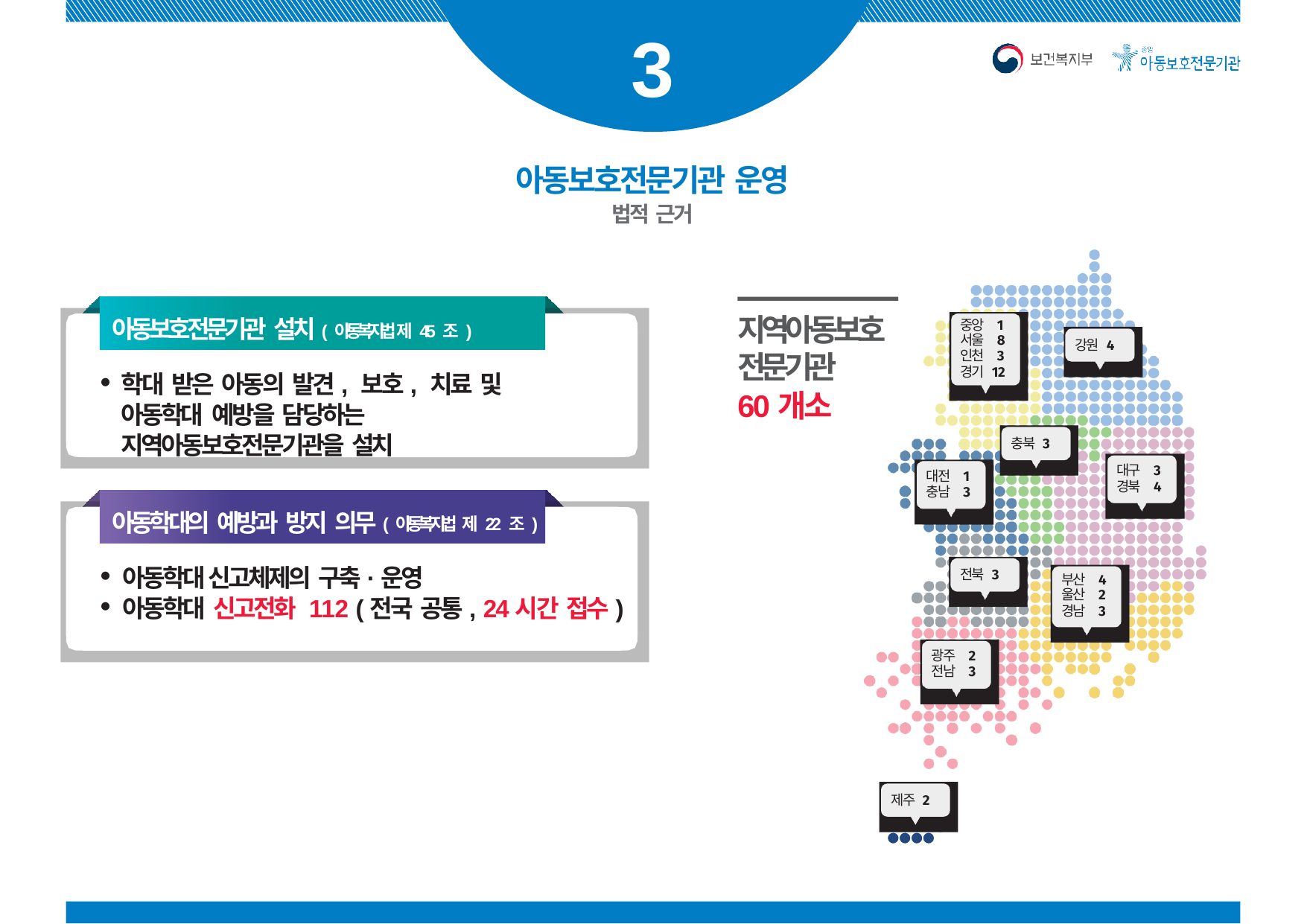

3

# 아동보호전문기관 운영
법적 근거

아동보호전문기관 설치(아동복지법 제45조)

지역아동보호  전문기관
60개소

중앙   1
서울   8
인천   3
경기 12
강원 4
학대 받은 아동의 발견, 보호, 치료 및 아동학대  예방을 담당하는 지역아동보호전문기관을 설치
충북 3
대구   3
경북   4
대전   1
충남   3

아동학대의 예방과 방지 의무(아동복지법 제22조)

아동학대 신고체제의 구축·운영
아동학대 신고전화 112 (전국 공통, 24시간 접수)
전북 3
부산   4
울산   2
경남   3
광주   2
전남   3

제주 2